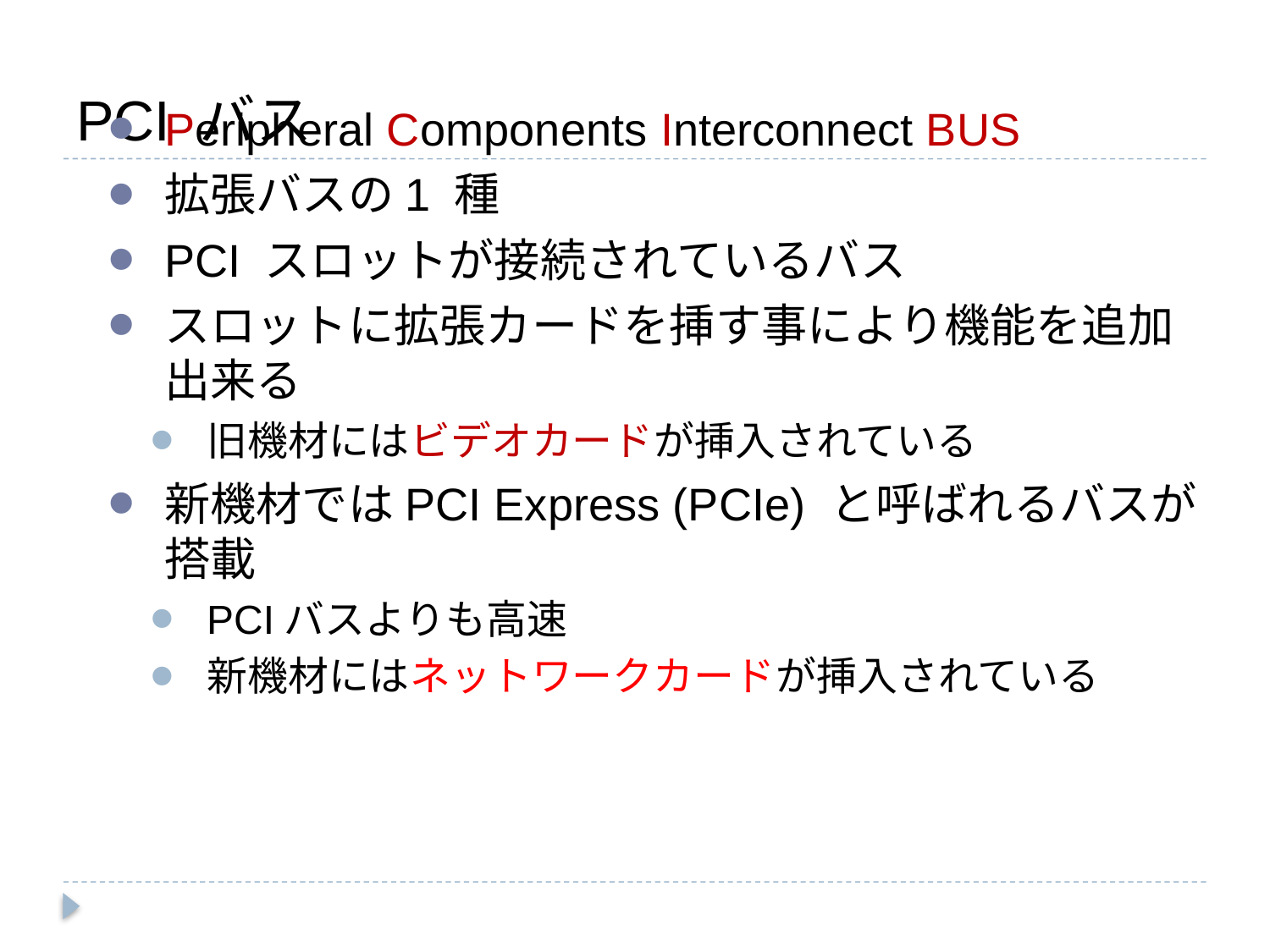

# PCI バス
Peripheral Components Interconnect BUS
拡張バスの1 種
PCI スロットが接続されているバス
スロットに拡張カードを挿す事により機能を追加出来る
旧機材にはビデオカードが挿入されている
新機材ではPCI Express (PCIe) と呼ばれるバスが搭載
PCIバスよりも高速
新機材にはネットワークカードが挿入されている